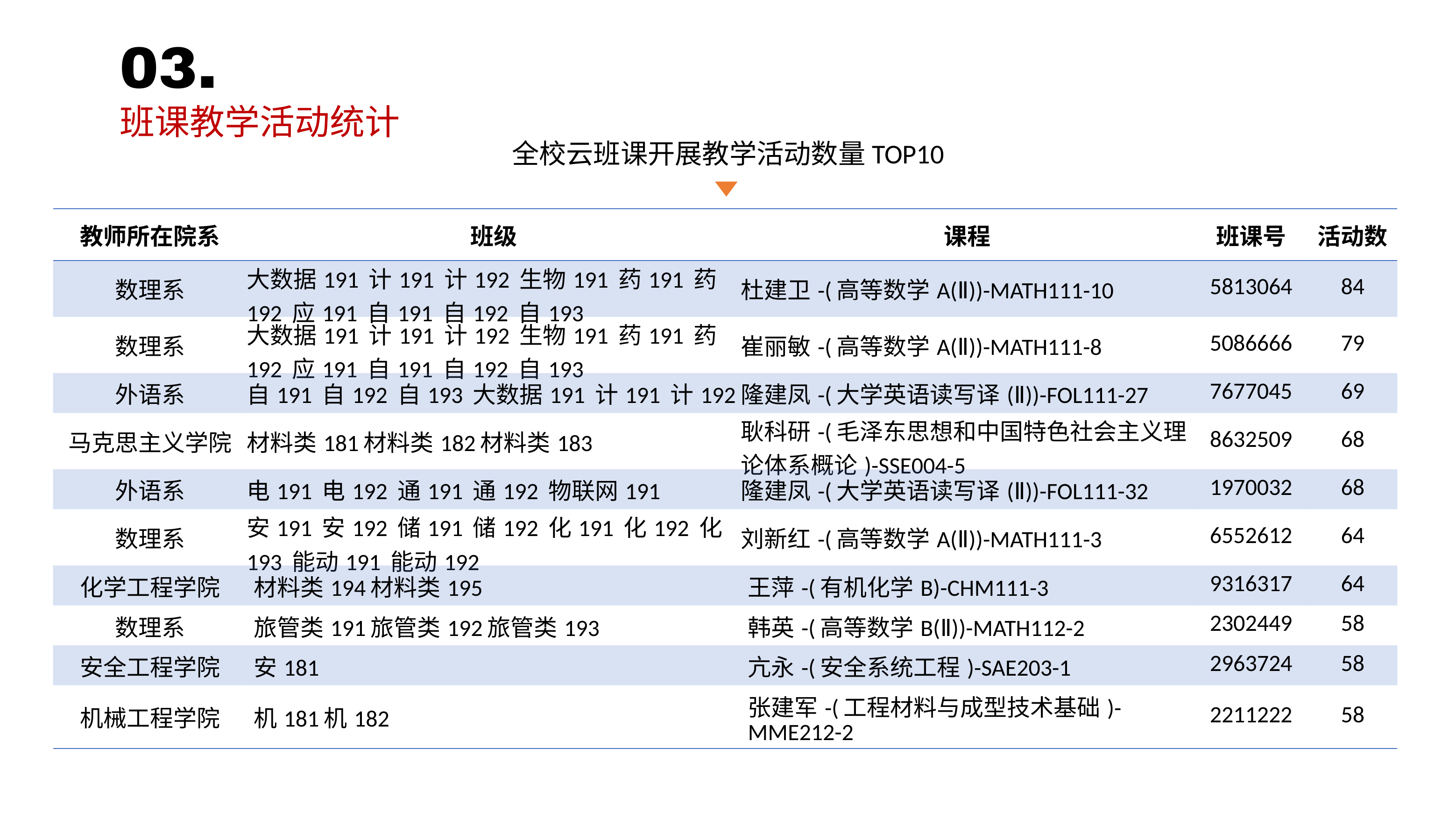

03.
班课教学活动统计
全校云班课开展教学活动数量TOP10

| 教师所在院系 | 班级 | 课程 | 班课号 | 活动数 |
| --- | --- | --- | --- | --- |
| 数理系 | 大数据191 计191 计192 生物191 药191 药192 应191 自191 自192 自193 | 杜建卫-(高等数学A(Ⅱ))-MATH111-10 | 5813064 | 84 |
| 数理系 | 大数据191 计191 计192 生物191 药191 药192 应191 自191 自192 自193 | 崔丽敏-(高等数学A(Ⅱ))-MATH111-8 | 5086666 | 79 |
| 外语系 | 自191 自192 自193 大数据191 计191 计192 | 隆建凤-(大学英语读写译(Ⅱ))-FOL111-27 | 7677045 | 69 |
| 马克思主义学院 | 材料类181材料类182材料类183 | 耿科研-(毛泽东思想和中国特色社会主义理论体系概论)-SSE004-5 | 8632509 | 68 |
| 外语系 | 电191 电192 通191 通192 物联网191 | 隆建凤-(大学英语读写译(Ⅱ))-FOL111-32 | 1970032 | 68 |
| 数理系 | 安191 安192 储191 储192 化191 化192 化193 能动191 能动192 | 刘新红-(高等数学A(Ⅱ))-MATH111-3 | 6552612 | 64 |
| 化学工程学院 | 材料类194材料类195 | 王萍-(有机化学B)-CHM111-3 | 9316317 | 64 |
| 数理系 | 旅管类191旅管类192旅管类193 | 韩英-(高等数学B(Ⅱ))-MATH112-2 | 2302449 | 58 |
| 安全工程学院 | 安181 | 亢永-(安全系统工程)-SAE203-1 | 2963724 | 58 |
| 机械工程学院 | 机181机182 | 张建军-(工程材料与成型技术基础)-MME212-2 | 2211222 | 58 |